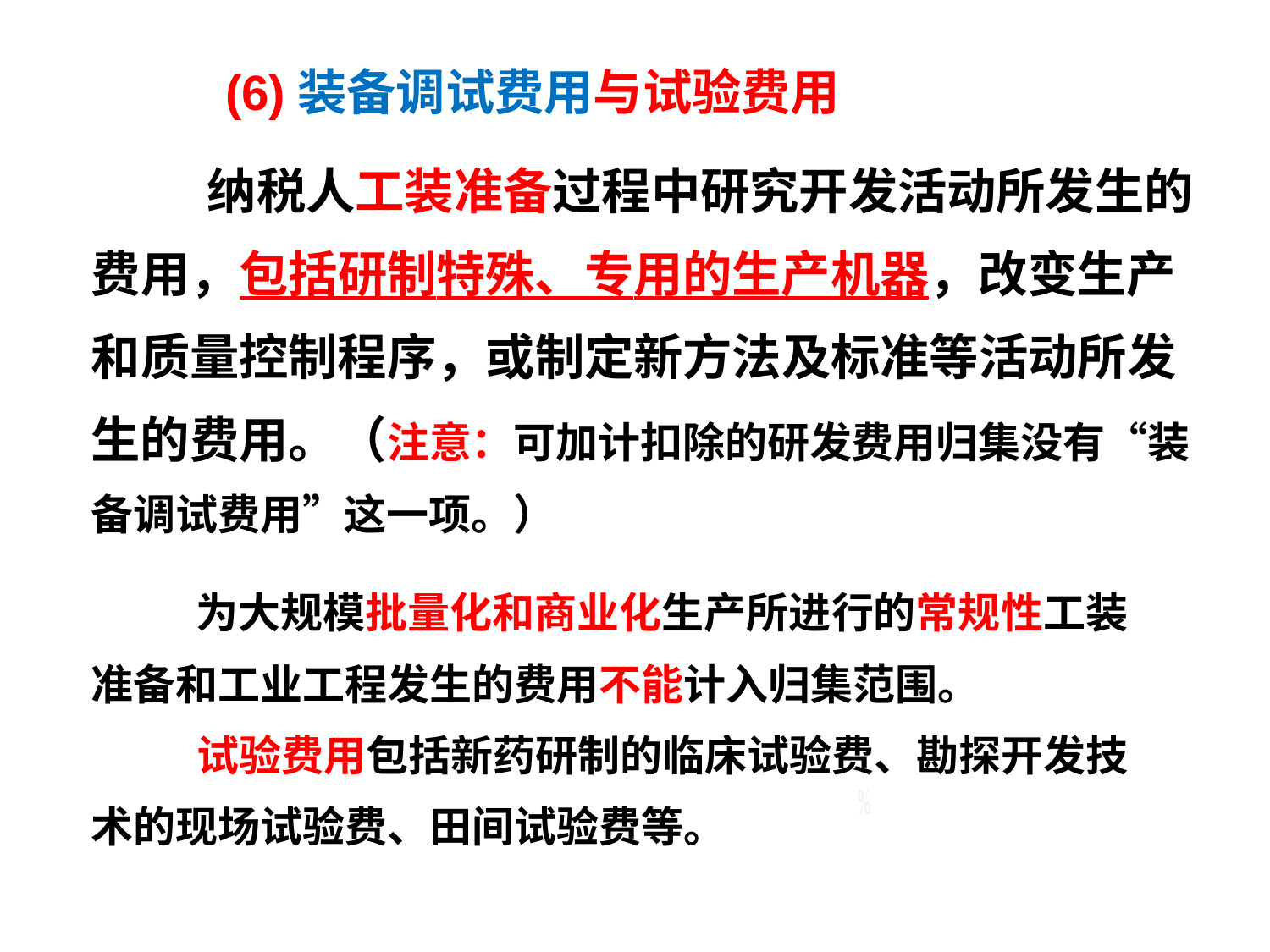

(6)装备调试费用与试验费用
   纳税人工装准备过程中研究开发活动所发生的费用，包括研制特殊、专用的生产机器，改变生产和质量控制程序，或制定新方法及标准等活动所发生的费用。（注意：可加计扣除的研发费用归集没有“装备调试费用”这一项。）
  为大规模批量化和商业化生产所进行的常规性工装准备和工业工程发生的费用不能计入归集范围。
   试验费用包括新药研制的临床试验费、勘探开发技术的现场试验费、田间试验费等。